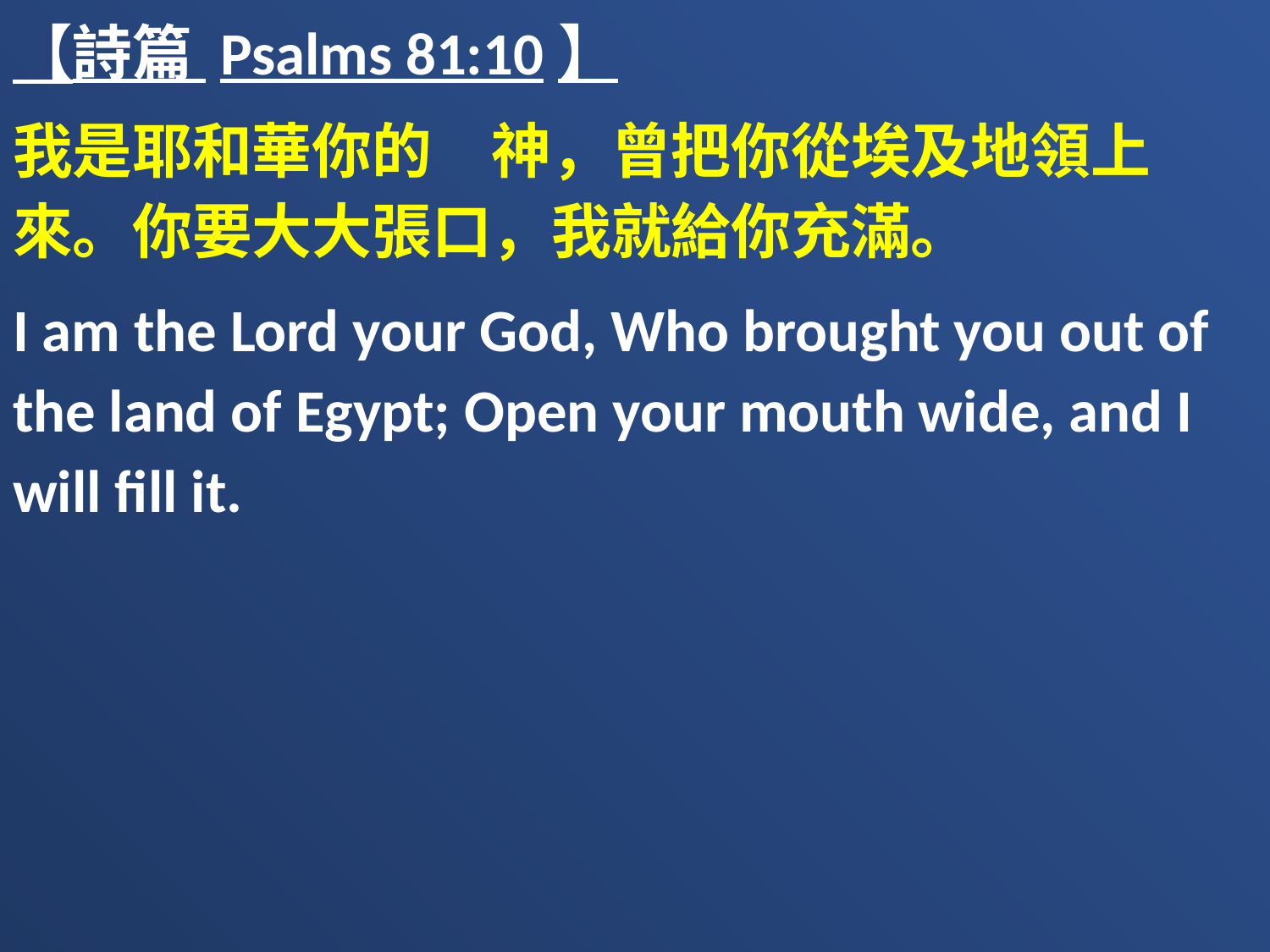

【詩篇 Psalms 81:10】
我是耶和華你的　神，曾把你從埃及地領上來。你要大大張口，我就給你充滿。
I am the Lord your God, Who brought you out of the land of Egypt; Open your mouth wide, and I will fill it.